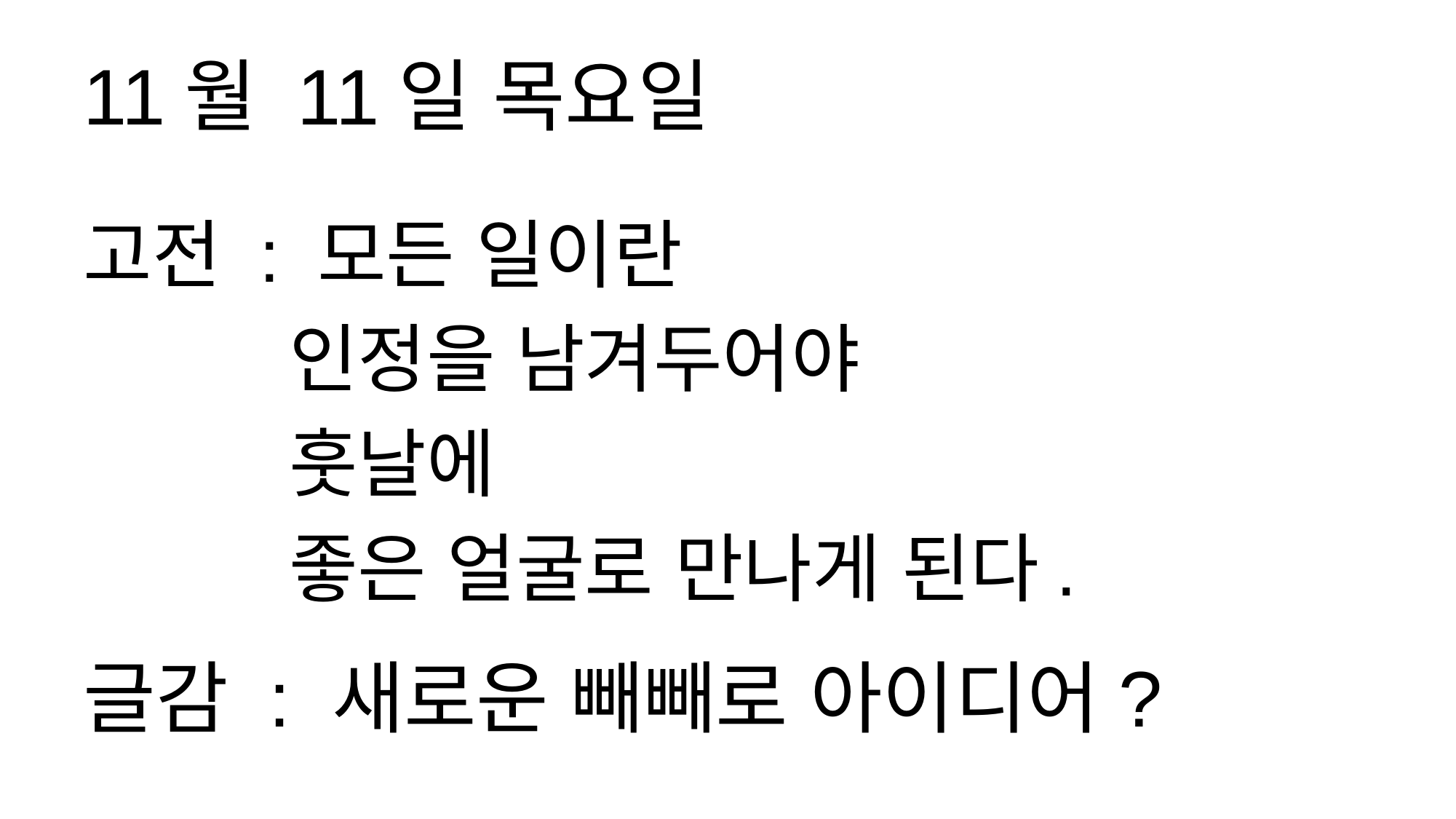

11월 11일 목요일
고전 : 모든 일이란
         인정을 남겨두어야
         훗날에
         좋은 얼굴로 만나게 된다.
글감 : 새로운 빼빼로 아이디어?